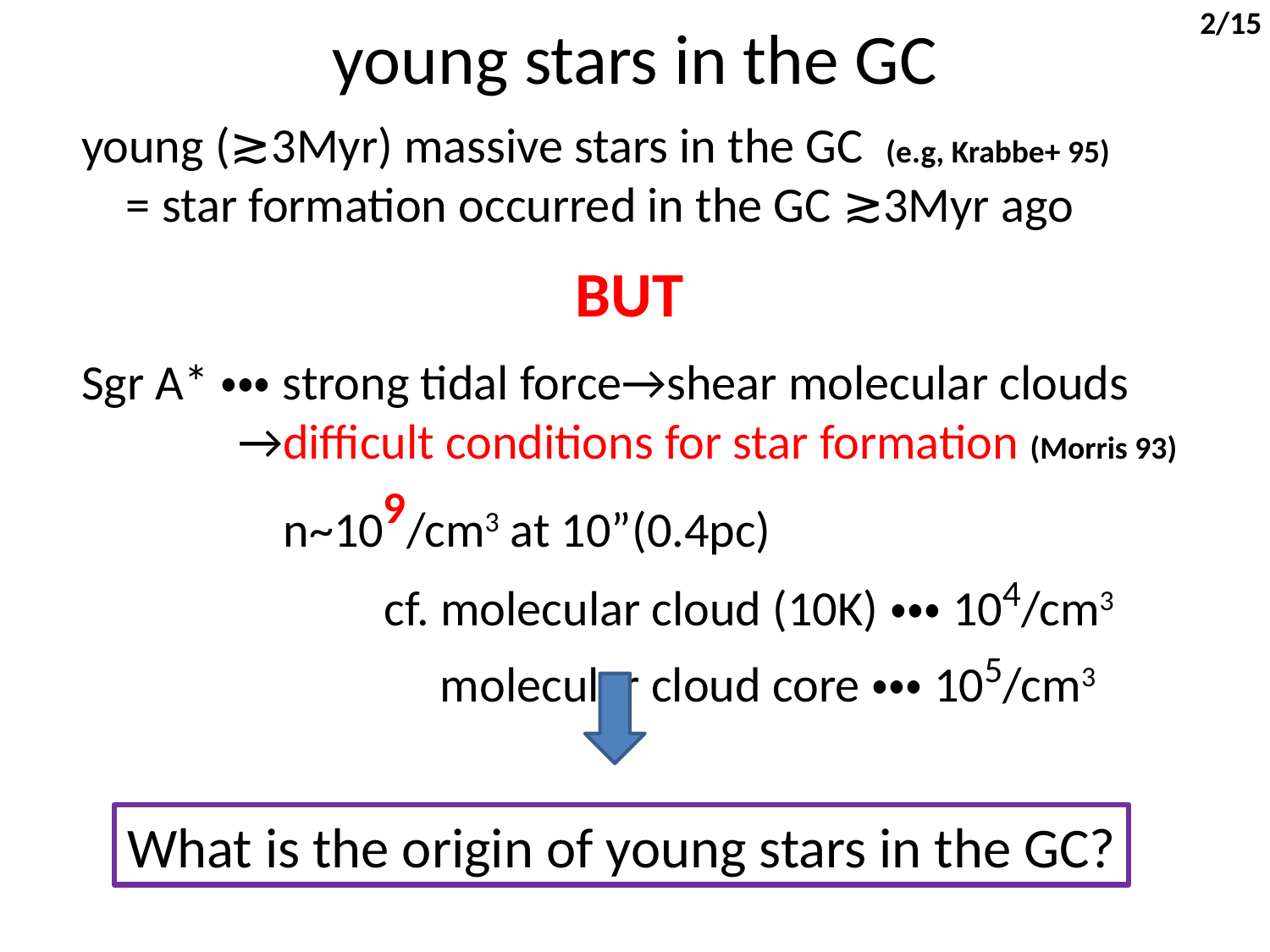

2/15
young stars in the GC
young (≳3Myr) massive stars in the GC  (e.g, Krabbe+ 95)
    = star formation occurred in the GC ≳3Myr ago

BUT

Sgr A*・・・strong tidal force→shear molecular clouds
              →difficult conditions for star formation (Morris 93)
                  n~109/cm3 at 10”(0.4pc)
                           cf. molecular cloud (10K)・・・104/cm3
                                molecular cloud core・・・105/cm3

What is the origin of young stars in the GC?